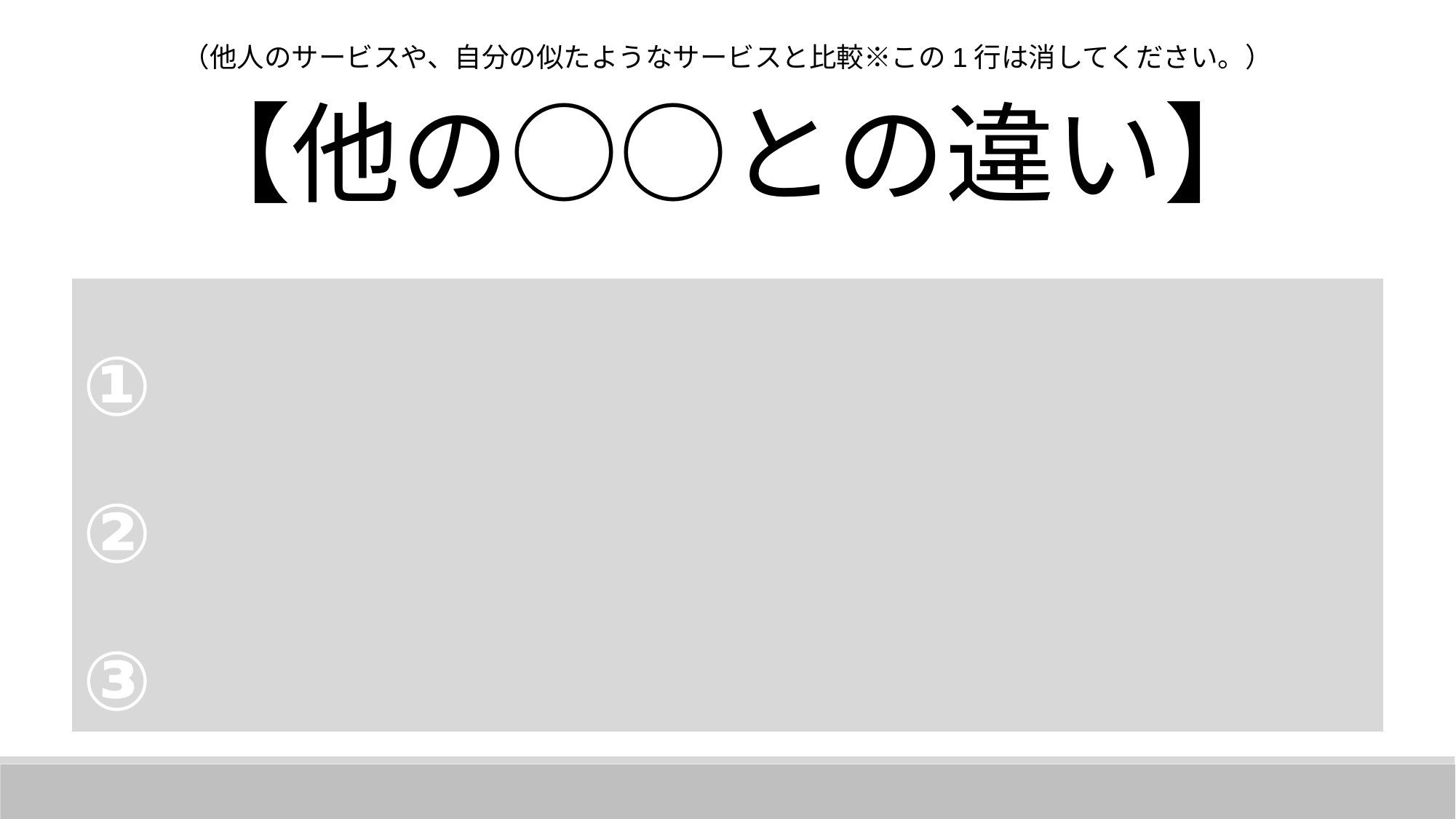

（他人のサービスや、自分の似たようなサービスと比較※この1行は消してください。）
【他の○○との違い】
①
②
③